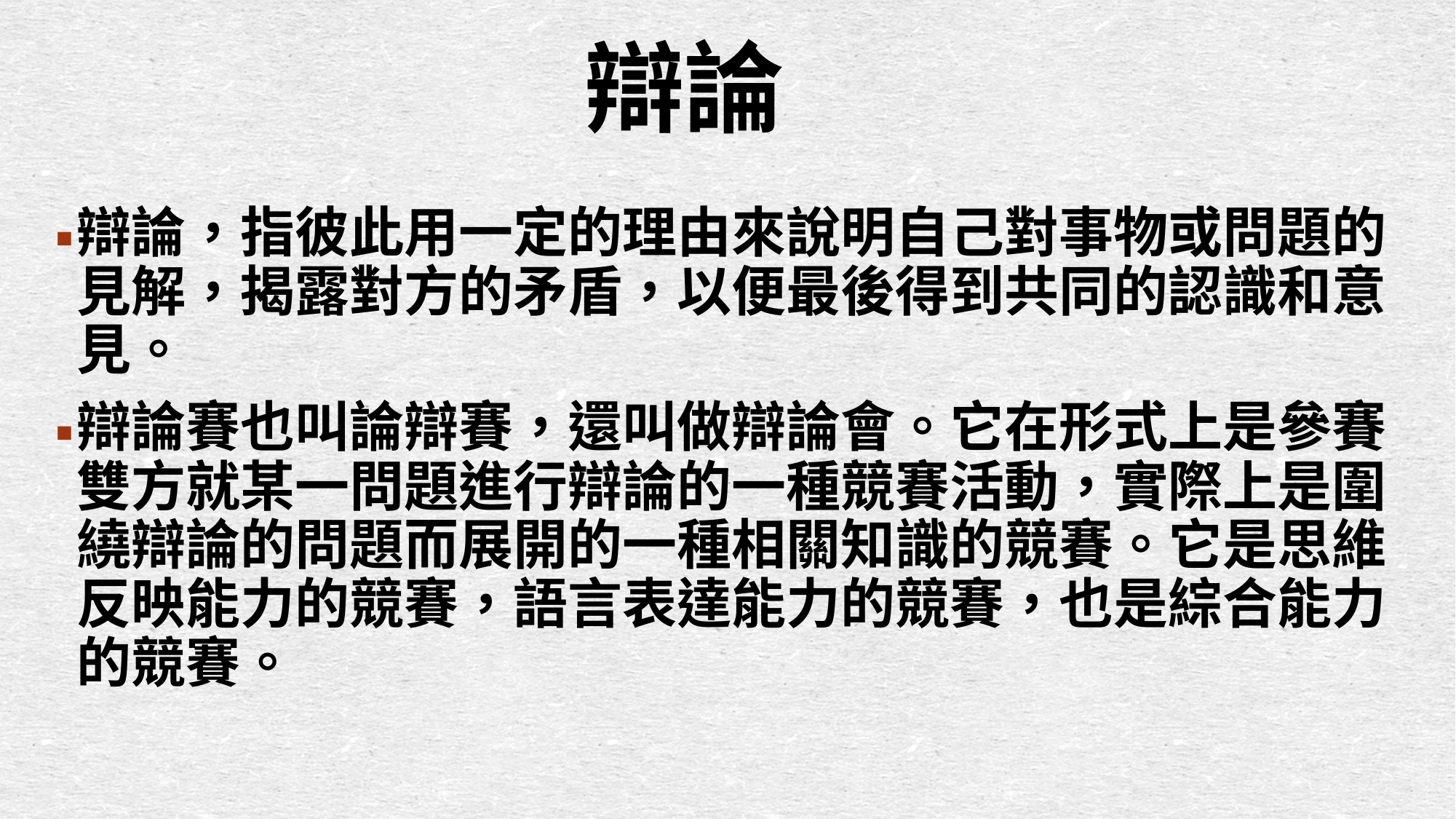

# 辯論
辯論，指彼此用一定的理由來說明自己對事物或問題的見解，揭露對方的矛盾，以便最後得到共同的認識和意見。
辯論賽也叫論辯賽，還叫做辯論會。它在形式上是參賽雙方就某一問題進行辯論的一種競賽活動，實際上是圍繞辯論的問題而展開的一種相關知識的競賽。它是思維反映能力的競賽，語言表達能力的競賽，也是綜合能力的競賽。